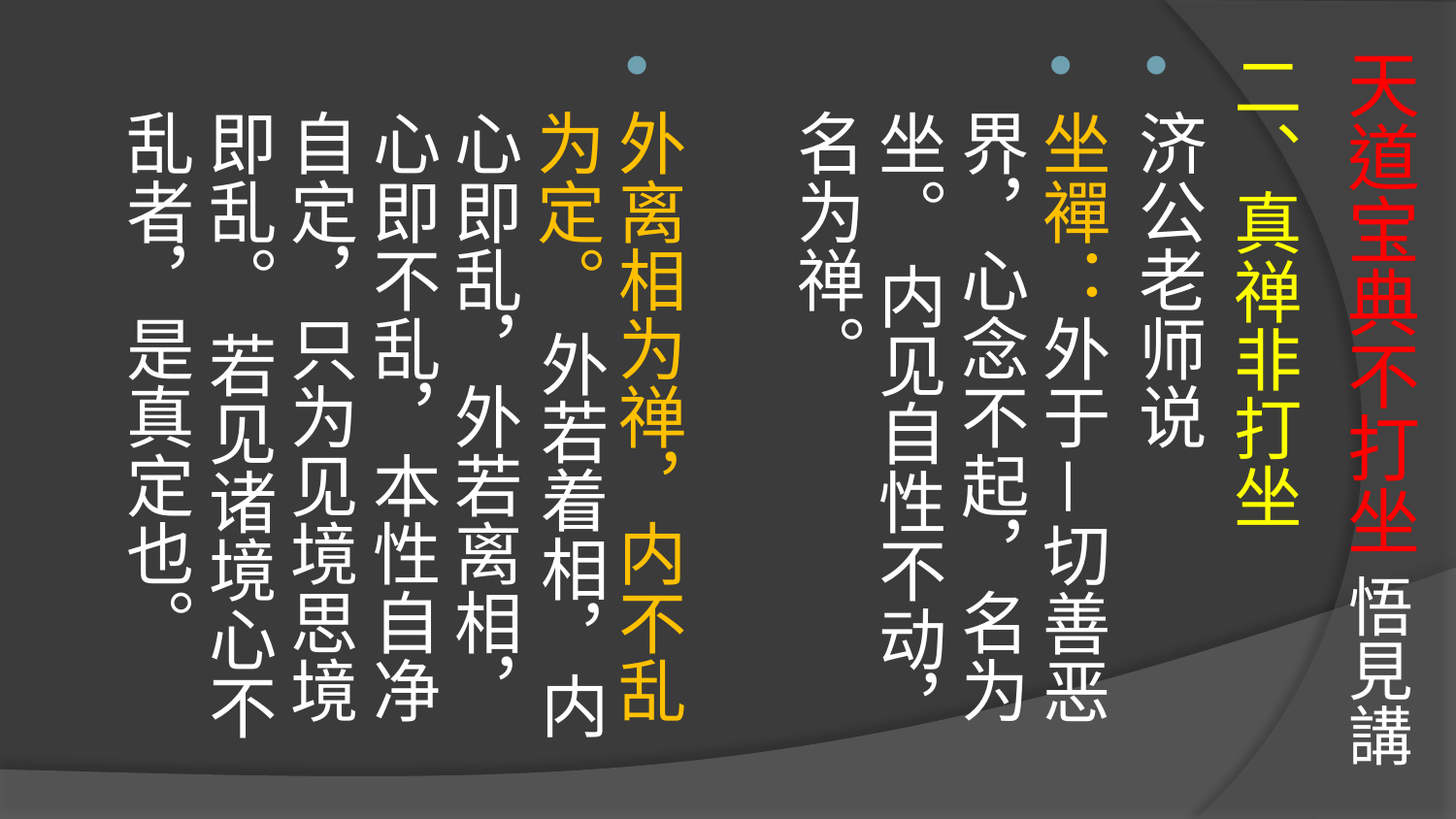

# 天道宝典不打坐 悟見講
二、真禅非打坐
济公老师说
坐襌：外于－切善恶界，心念不起，名为坐。 内见自性不动，名为禅。
外离相为禅，内不乱为定。 外若着相，内心即乱，外若离相，心即不乱，本性自净自定，只为见境思境即乱。 若见诸境心不乱者，是真定也。